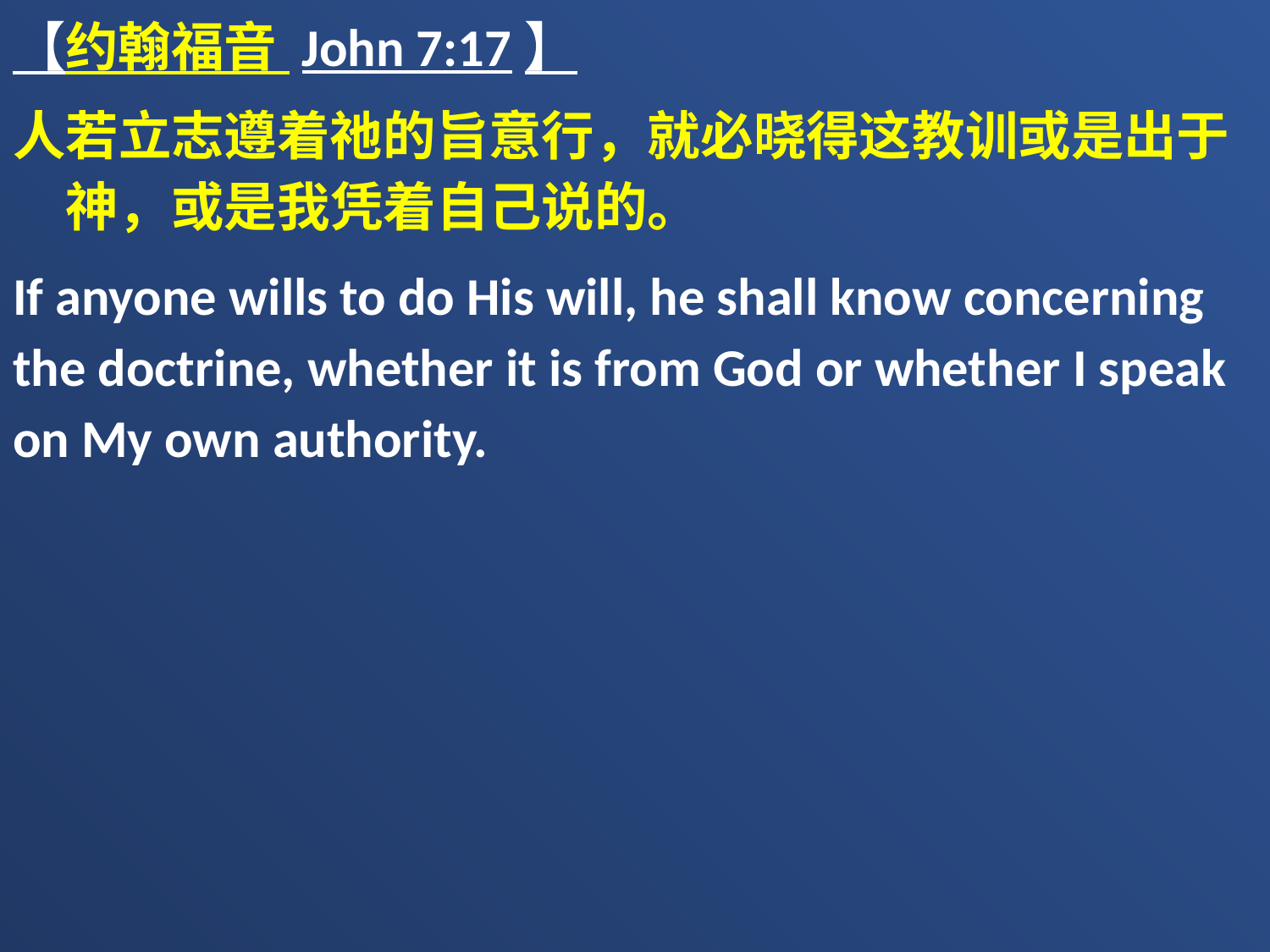

【约翰福音 John 7:17】
人若立志遵着祂的旨意行，就必晓得这教训或是出于　神，或是我凭着自己说的。
If anyone wills to do His will, he shall know concerning the doctrine, whether it is from God or whether I speak on My own authority.